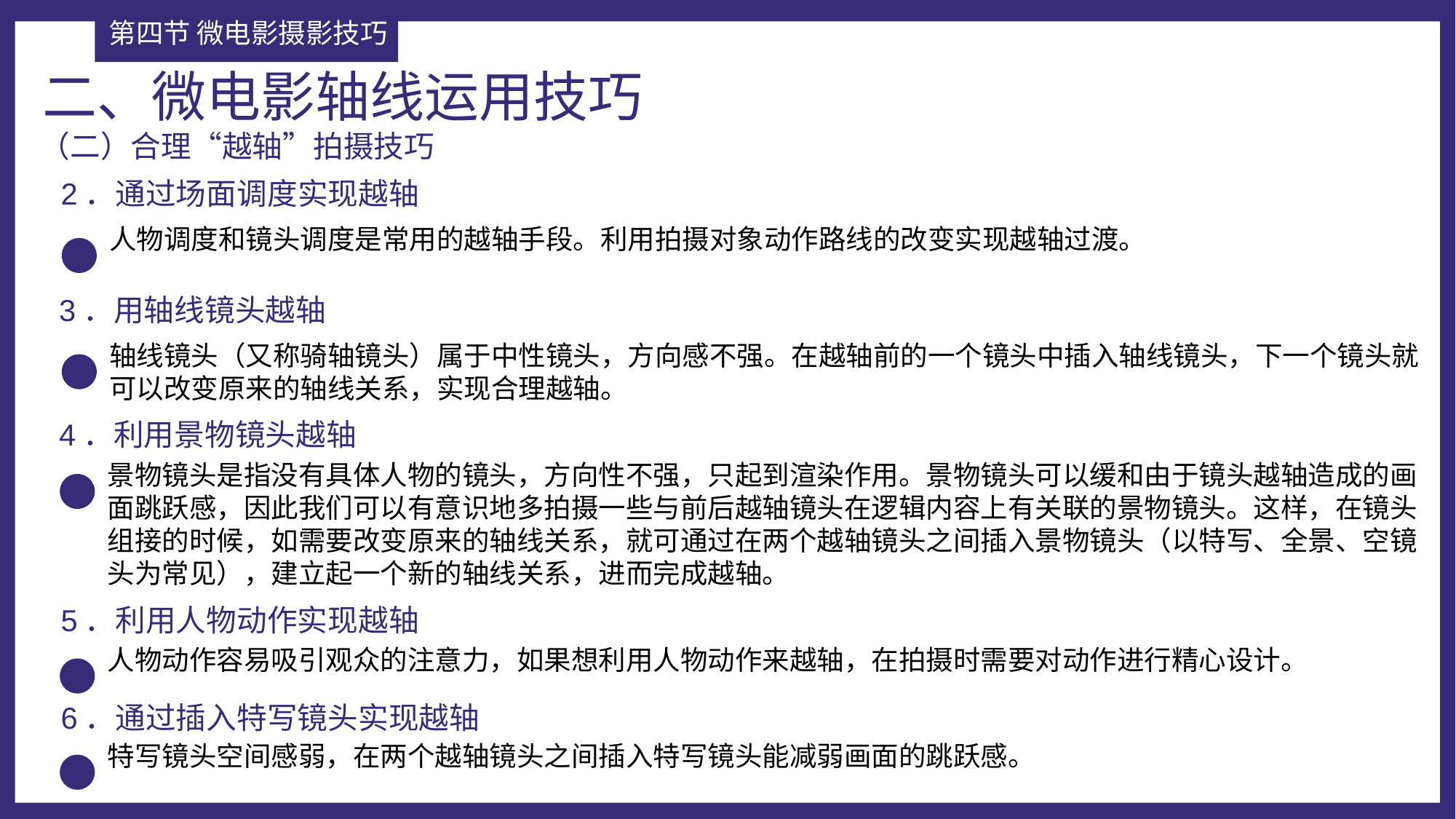

第四节 微电影摄影技巧
二、微电影轴线运用技巧
（二）合理“越轴”拍摄技巧
2．通过场面调度实现越轴
人物调度和镜头调度是常用的越轴手段。利用拍摄对象动作路线的改变实现越轴过渡。

3．用轴线镜头越轴
轴线镜头（又称骑轴镜头）属于中性镜头，方向感不强。在越轴前的一个镜头中插入轴线镜头，下一个镜头就可以改变原来的轴线关系，实现合理越轴。

4．利用景物镜头越轴
景物镜头是指没有具体人物的镜头，方向性不强，只起到渲染作用。景物镜头可以缓和由于镜头越轴造成的画面跳跃感，因此我们可以有意识地多拍摄一些与前后越轴镜头在逻辑内容上有关联的景物镜头。这样，在镜头组接的时候，如需要改变原来的轴线关系，就可通过在两个越轴镜头之间插入景物镜头（以特写、全景、空镜头为常见），建立起一个新的轴线关系，进而完成越轴。

5．利用人物动作实现越轴
人物动作容易吸引观众的注意力，如果想利用人物动作来越轴，在拍摄时需要对动作进行精心设计。

6．通过插入特写镜头实现越轴
特写镜头空间感弱，在两个越轴镜头之间插入特写镜头能减弱画面的跳跃感。